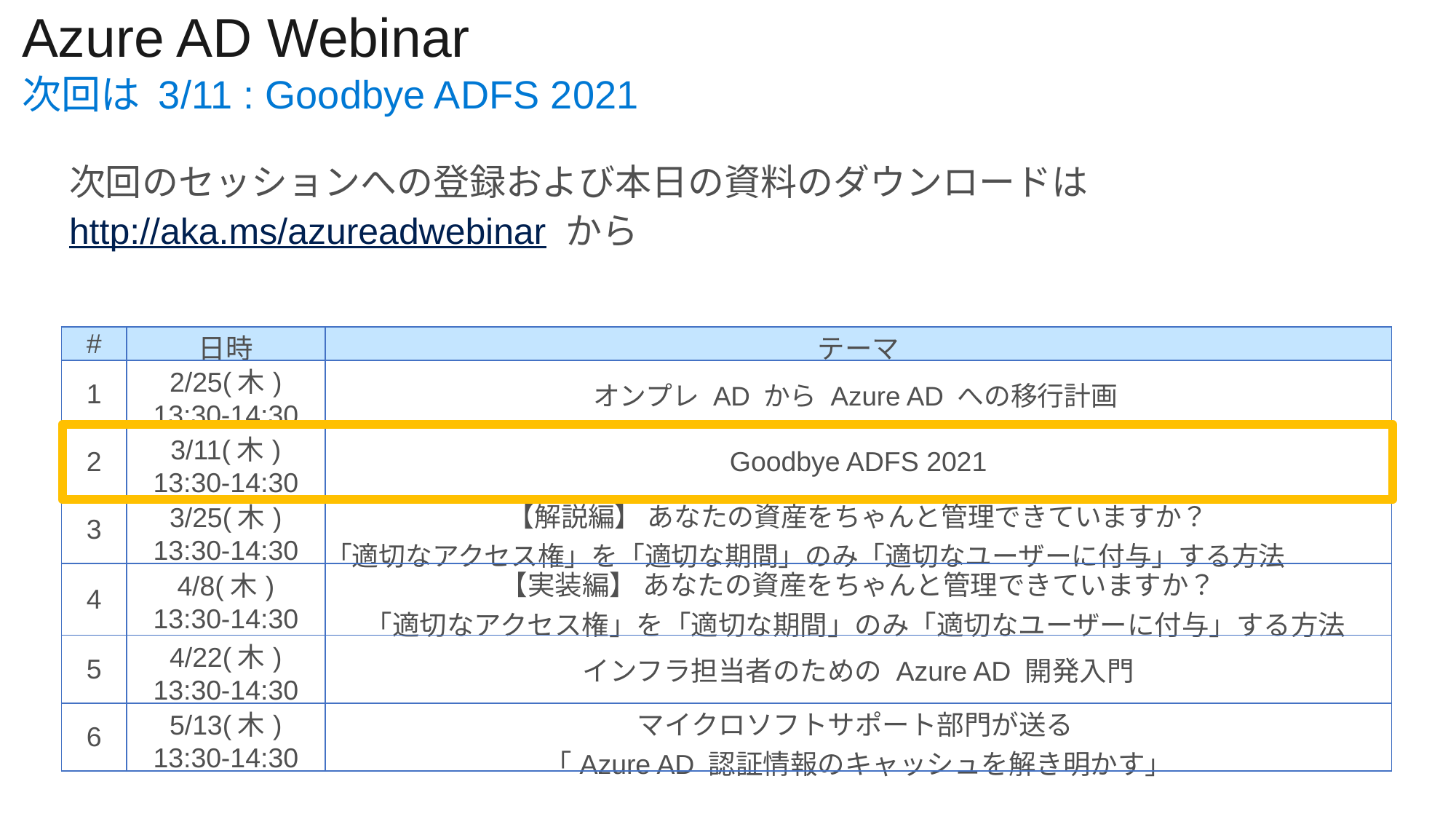

Azure AD Webinar
次回は 3/11 : Goodbye ADFS 2021
次回のセッションへの登録および本日の資料のダウンロードは
http://aka.ms/azureadwebinar から
| # | 日時 | テーマ |
| --- | --- | --- |
| 1 | 2/25(木) 13:30-14:30 | オンプレ AD から Azure AD への移行計画 |
| 2 | 3/11(木) 13:30-14:30 | Goodbye ADFS 2021 |
| 3 | 3/25(木) 13:30-14:30 | 【解説編】 あなたの資産をちゃんと管理できていますか？ 「適切なアクセス権」を「適切な期間」のみ「適切なユーザーに付与」する方法 |
| 4 | 4/8(木) 13:30-14:30 | 【実装編】 あなたの資産をちゃんと管理できていますか？ 「適切なアクセス権」を「適切な期間」のみ「適切なユーザーに付与」する方法 |
| 5 | 4/22(木) 13:30-14:30 | インフラ担当者のための Azure AD 開発入門 |
| 6 | 5/13(木) 13:30-14:30 | マイクロソフトサポート部門が送る 「Azure AD 認証情報のキャッシュを解き明かす」 |